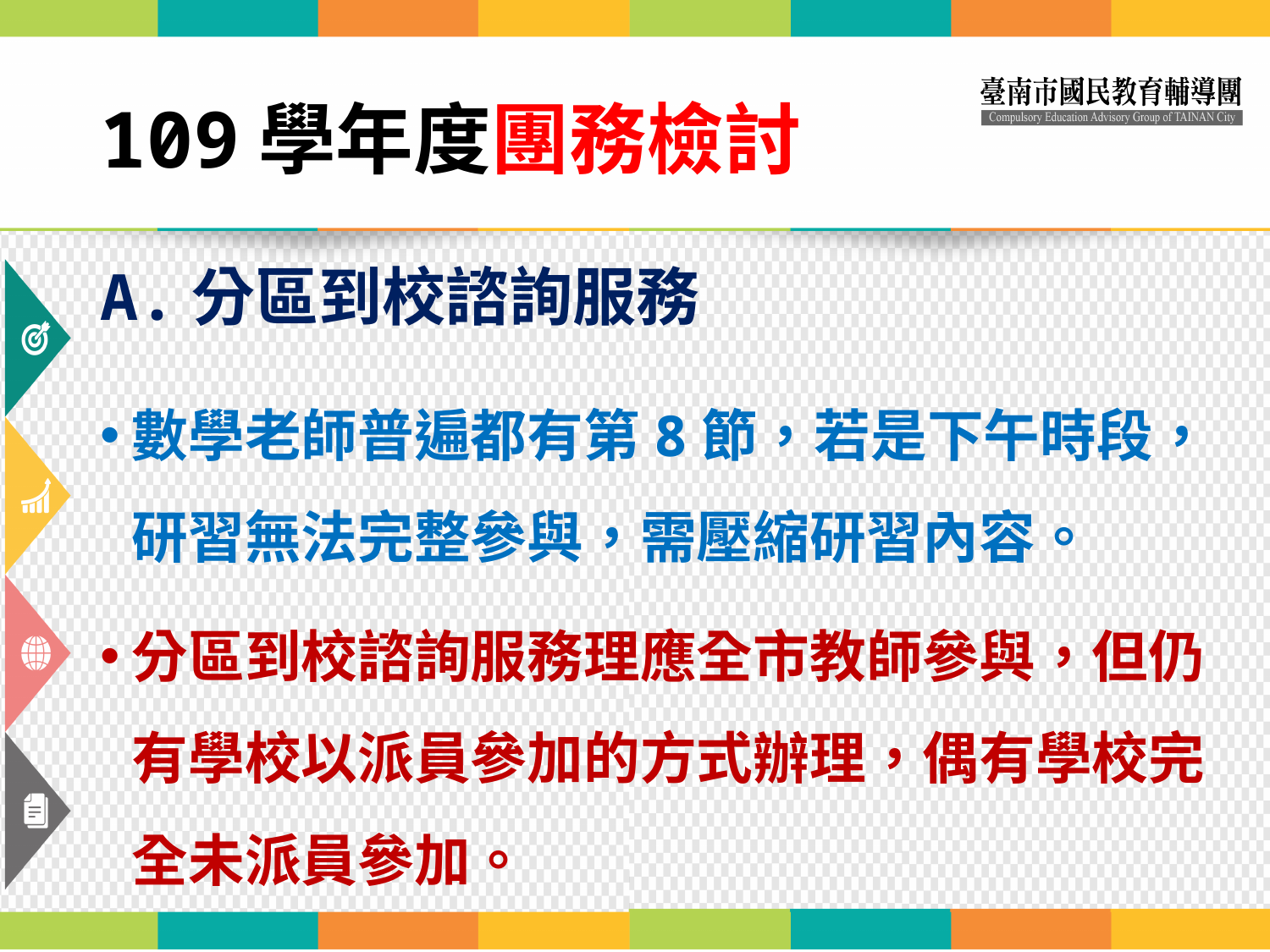

# 109學年度團務檢討
A.分區到校諮詢服務
數學老師普遍都有第8節，若是下午時段，研習無法完整參與，需壓縮研習內容。
分區到校諮詢服務理應全市教師參與，但仍有學校以派員參加的方式辦理，偶有學校完全未派員參加。